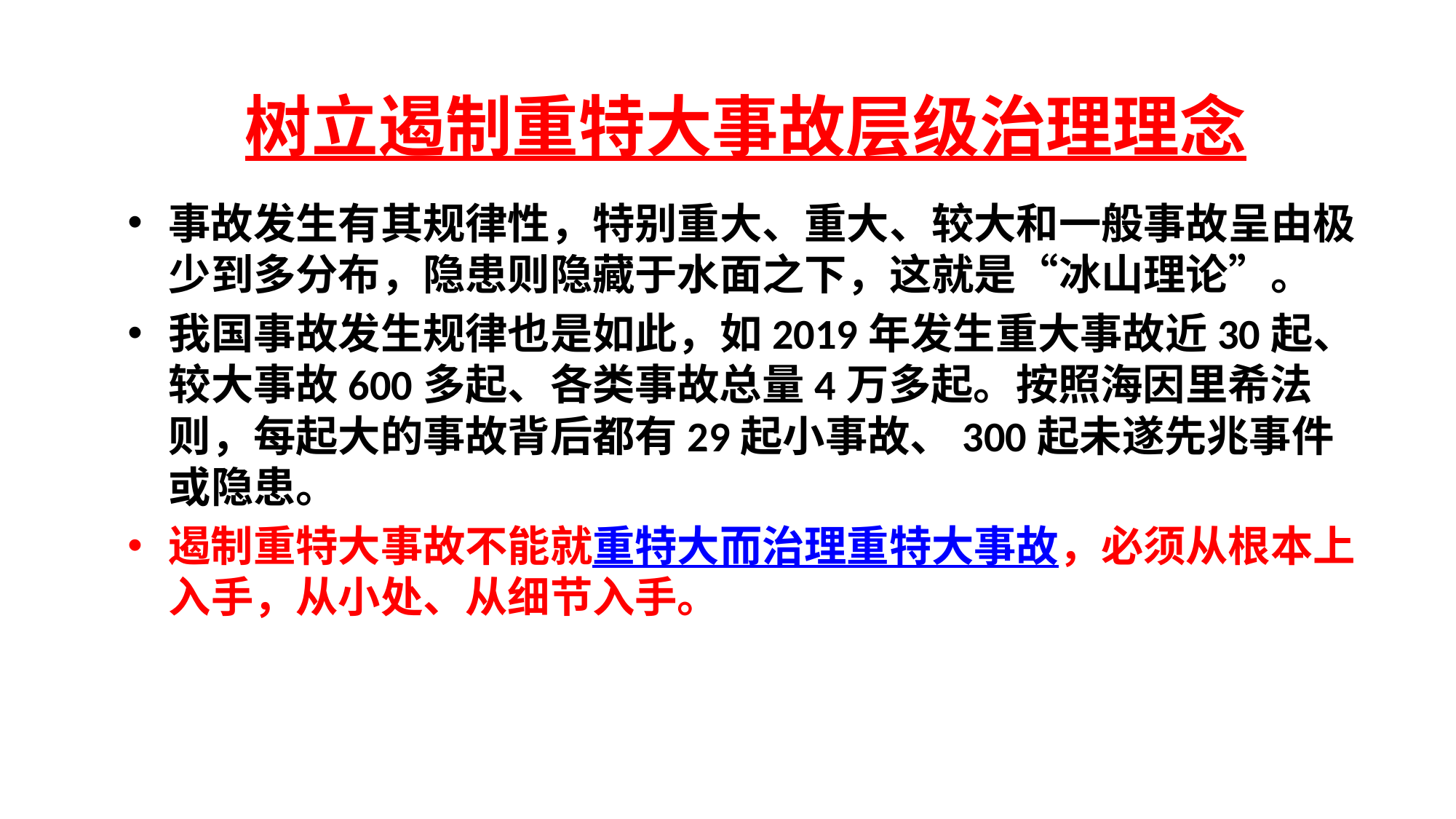

树立遏制重特大事故层级治理理念
事故发生有其规律性，特别重大、重大、较大和一般事故呈由极少到多分布，隐患则隐藏于水面之下，这就是“冰山理论”。
我国事故发生规律也是如此，如2019年发生重大事故近30起、较大事故600多起、各类事故总量4万多起。按照海因里希法则，每起大的事故背后都有29起小事故、300起未遂先兆事件或隐患。
遏制重特大事故不能就重特大而治理重特大事故，必须从根本上入手，从小处、从细节入手。
159